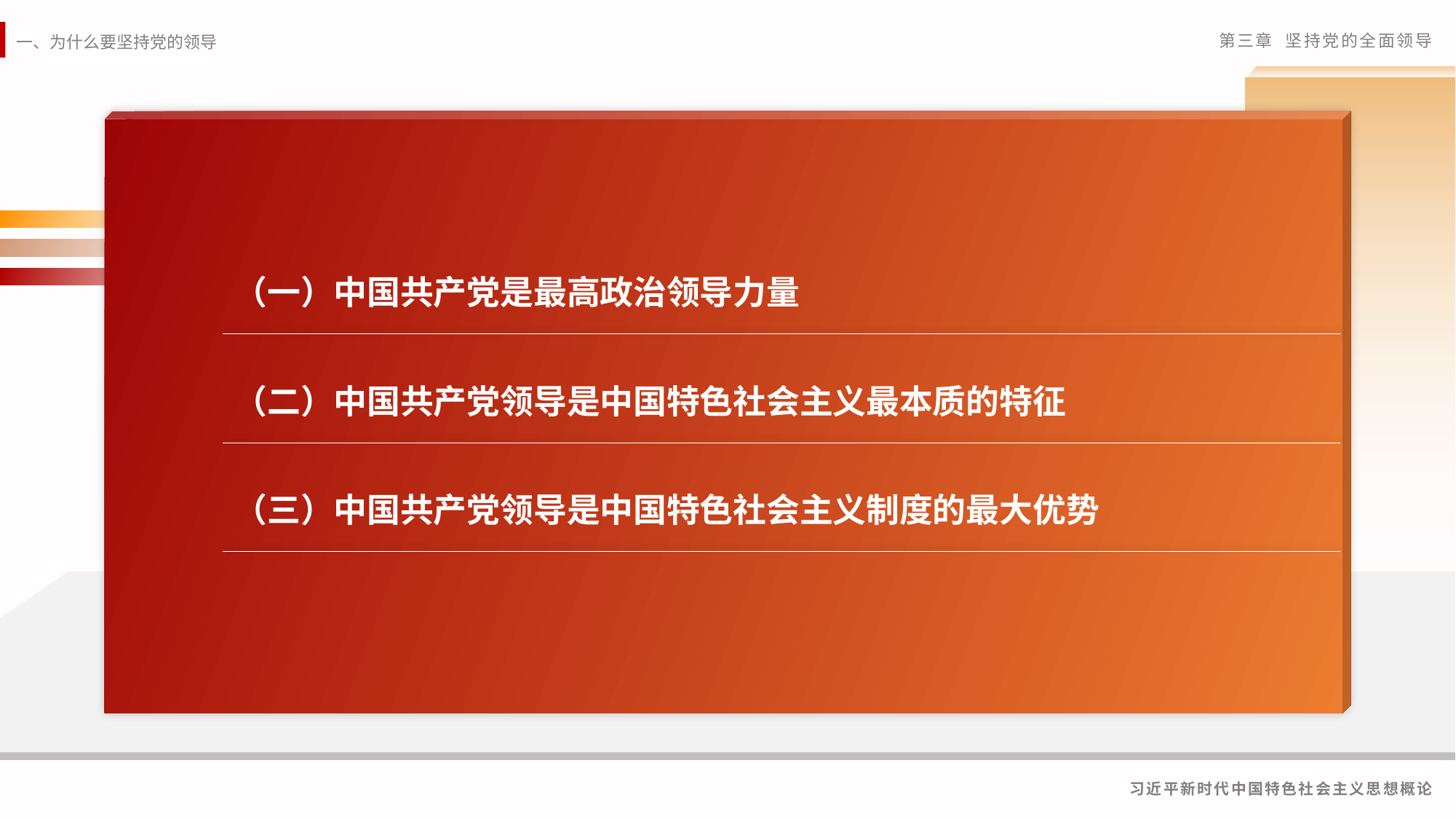

（一）中国共产党是最高政治领导力量
（二）中国共产党领导是中国特色社会主义最本质的特征
（三）中国共产党领导是中国特色社会主义制度的最大优势